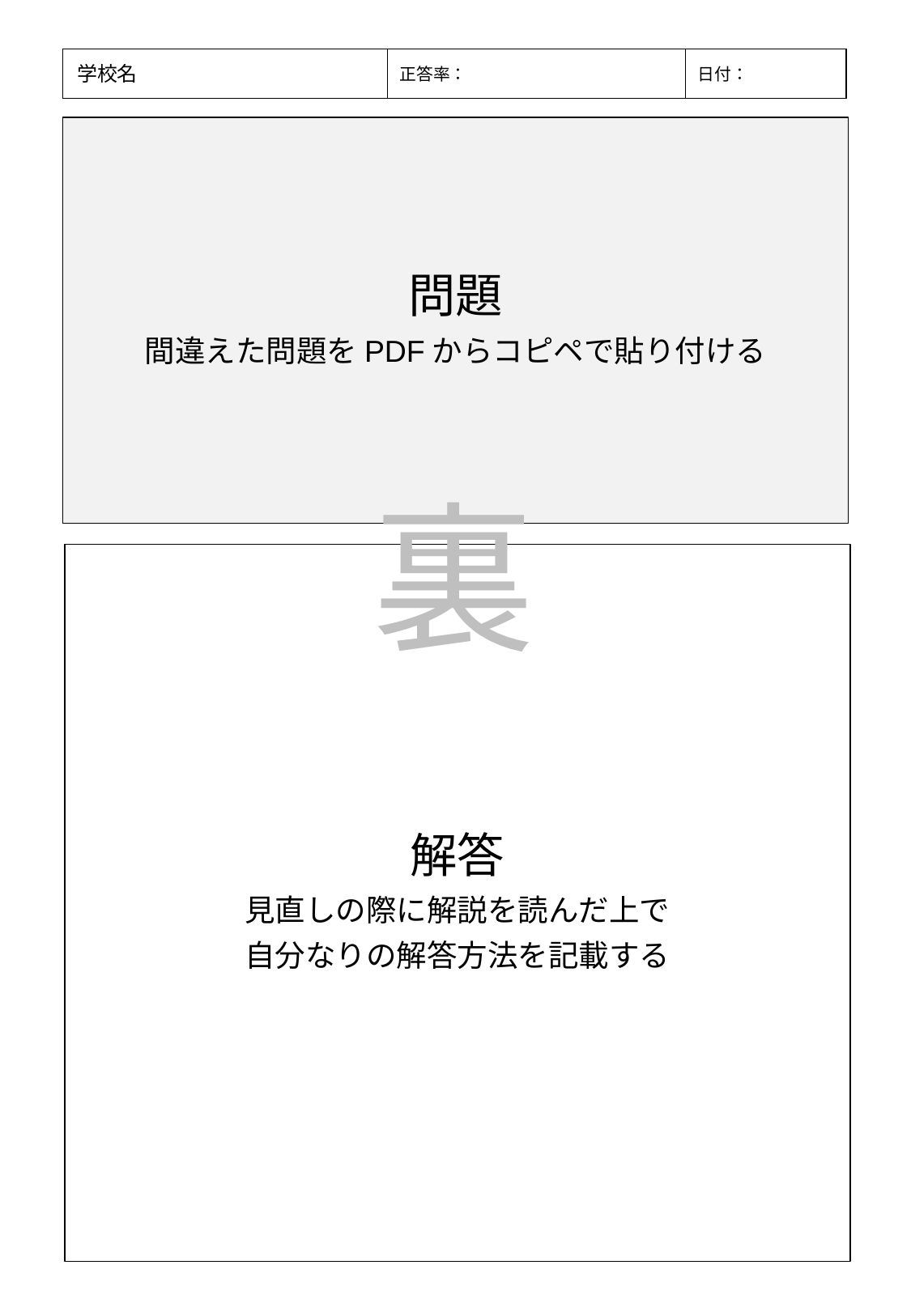

学校名
問題
間違えた問題をPDFからコピペで貼り付ける
裏
解答
見直しの際に解説を読んだ上で
自分なりの解答方法を記載する